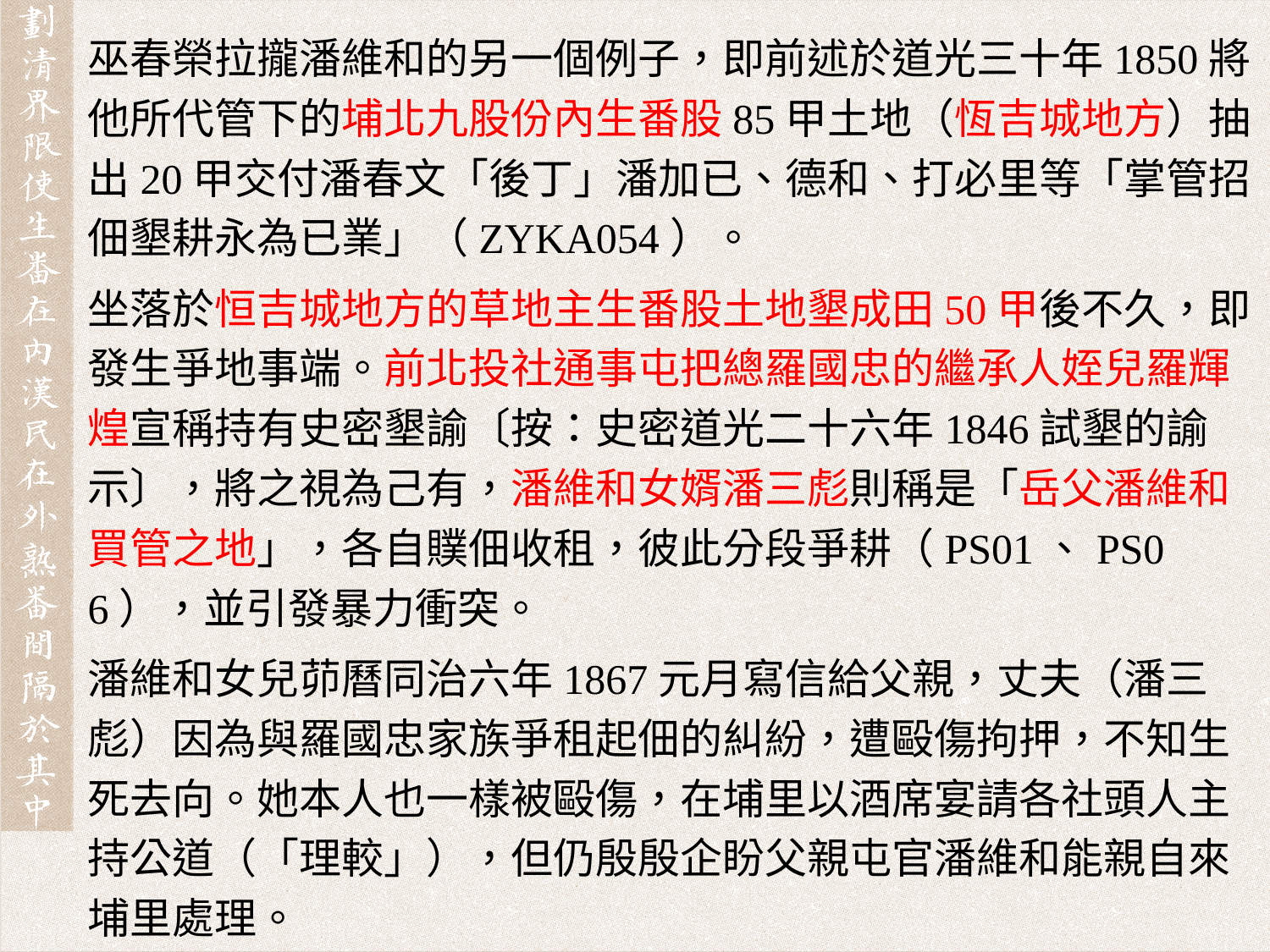

巫春榮拉攏潘維和的另一個例子，即前述於道光三十年1850將他所代管下的埔北九股份內生番股85甲土地（恆吉城地方）抽出20甲交付潘春文「後丁」潘加已、德和、打必里等「掌管招佃墾耕永為已業」（ZYKA054）。
坐落於恒吉城地方的草地主生番股土地墾成田50甲後不久，即發生爭地事端。前北投社通事屯把總羅國忠的繼承人姪兒羅輝煌宣稱持有史密墾諭〔按：史密道光二十六年1846試墾的諭示〕，將之視為己有，潘維和女婿潘三彪則稱是「岳父潘維和買管之地」，各自贌佃收租，彼此分段爭耕（PS01、PS06），並引發暴力衝突。
潘維和女兒茆曆同治六年1867元月寫信給父親，丈夫（潘三彪）因為與羅國忠家族爭租起佃的糾紛，遭毆傷拘押，不知生死去向。她本人也一樣被毆傷，在埔里以酒席宴請各社頭人主持公道（「理較」），但仍殷殷企盼父親屯官潘維和能親自來埔里處理。